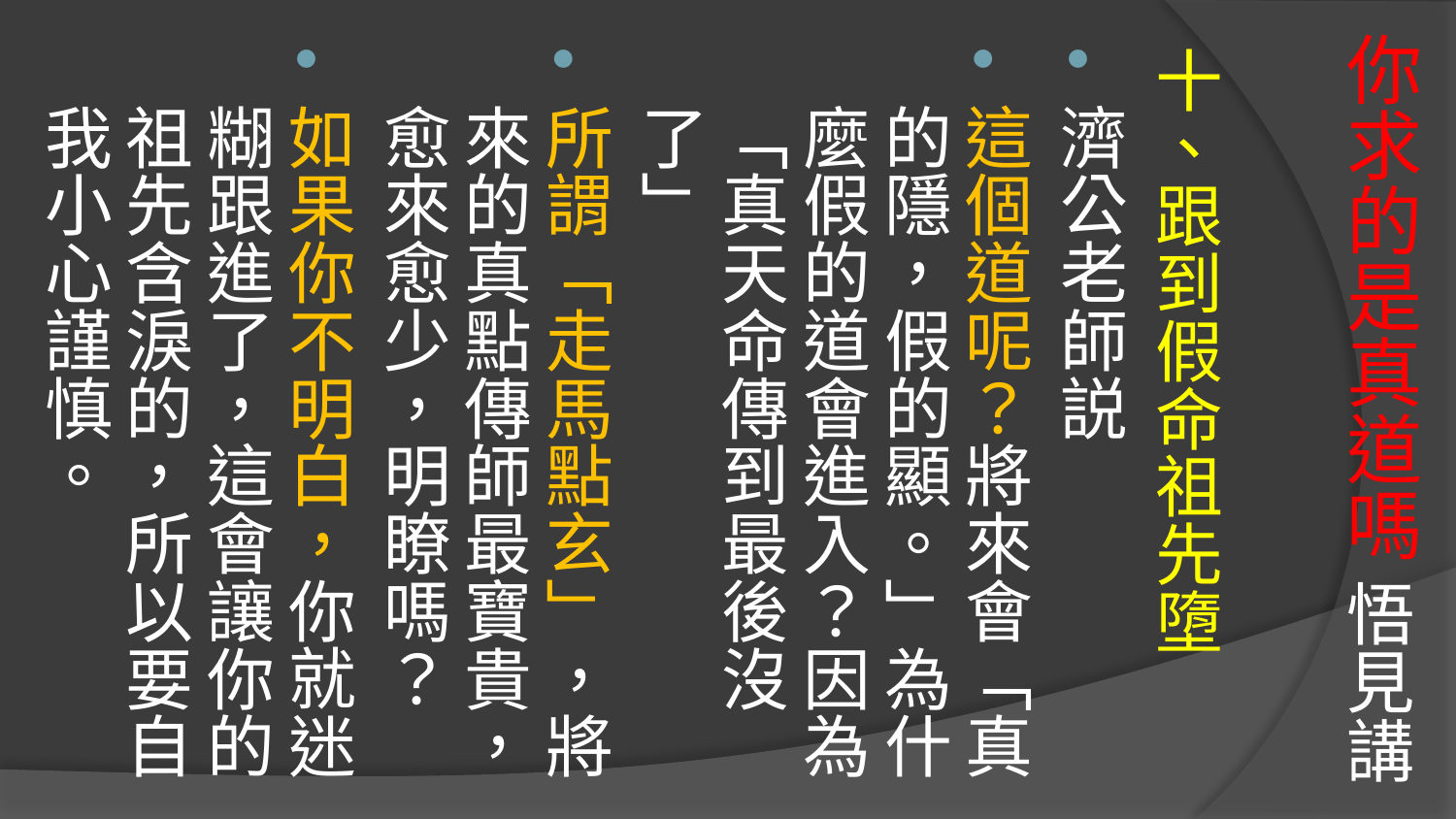

# 你求的是真道嗎 悟見講
十、跟到假命祖先墮
濟公老師説
這個道呢？將來會「真的隱，假的顯。」為什麼假的道會進入？因為「真天命傳到最後沒了」
所謂「走馬點玄」，將來的真點傳師最寶貴，愈來愈少，明瞭嗎？
如果你不明白，你就迷糊跟進了，這會讓你的祖先含淚的，所以要自我小心謹慎。